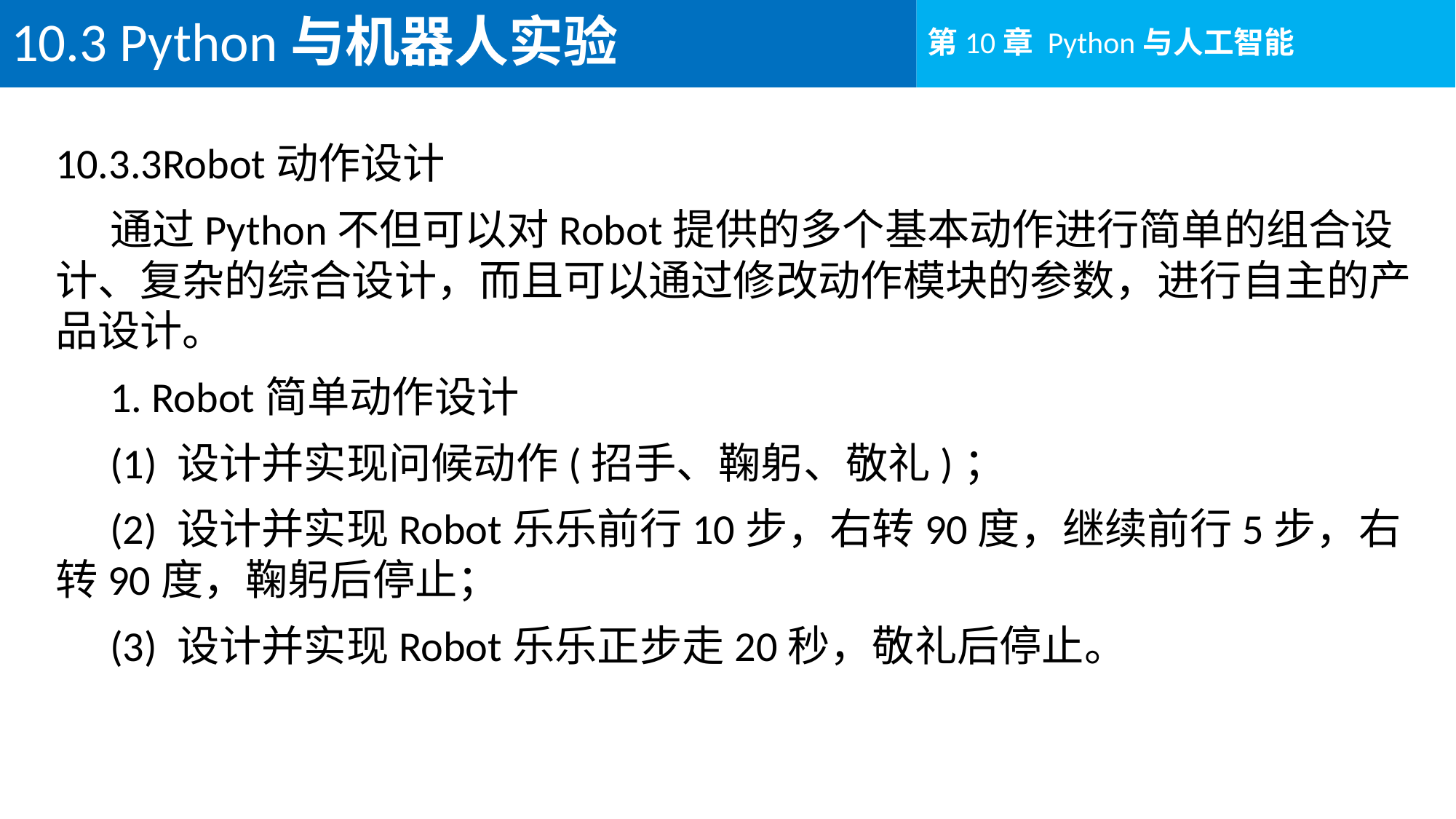

# 10.3 Python与机器人实验
10.3.3Robot动作设计
通过Python不但可以对Robot提供的多个基本动作进行简单的组合设计、复杂的综合设计，而且可以通过修改动作模块的参数，进行自主的产品设计。
1. Robot简单动作设计
(1) 设计并实现问候动作(招手、鞠躬、敬礼)；
(2) 设计并实现Robot乐乐前行10步，右转90度，继续前行5步，右转90度，鞠躬后停止；
(3) 设计并实现Robot乐乐正步走20秒，敬礼后停止。